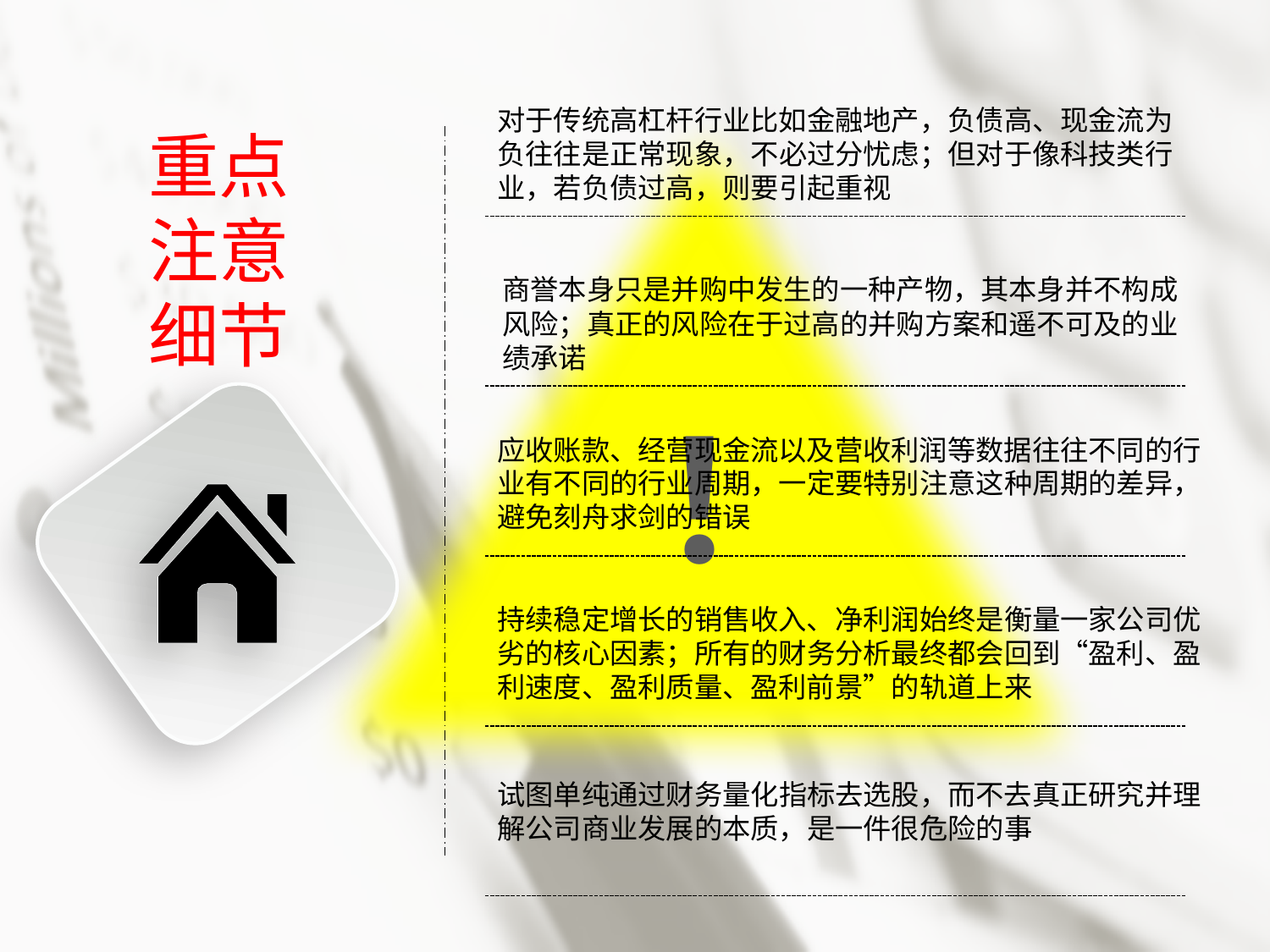

对于传统高杠杆行业比如金融地产，负债高、现金流为负往往是正常现象，不必过分忧虑；但对于像科技类行业，若负债过高，则要引起重视
重点
注意
细节
商誉本身只是并购中发生的一种产物，其本身并不构成
风险；真正的风险在于过高的并购方案和遥不可及的业
绩承诺
！

应收账款、经营现金流以及营收利润等数据往往不同的行业有不同的行业周期，一定要特别注意这种周期的差异，避免刻舟求剑的错误
持续稳定增长的销售收入、净利润始终是衡量一家公司优劣的核心因素；所有的财务分析最终都会回到“盈利、盈利速度、盈利质量、盈利前景”的轨道上来
试图单纯通过财务量化指标去选股，而不去真正研究并理解公司商业发展的本质，是一件很危险的事